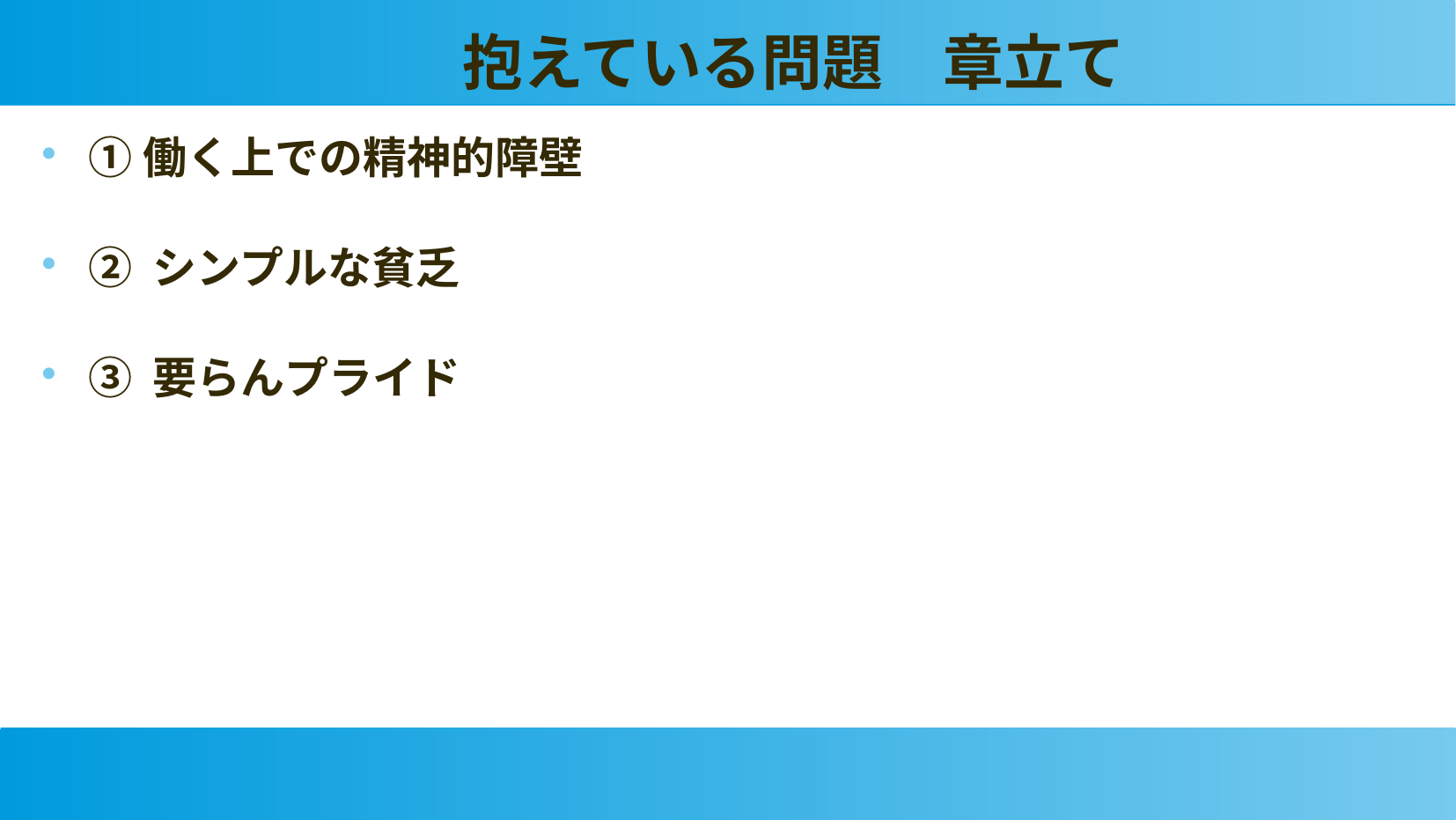

抱えている問題　章立て
①働く上での精神的障壁
② シンプルな貧乏
③ 要らんプライド